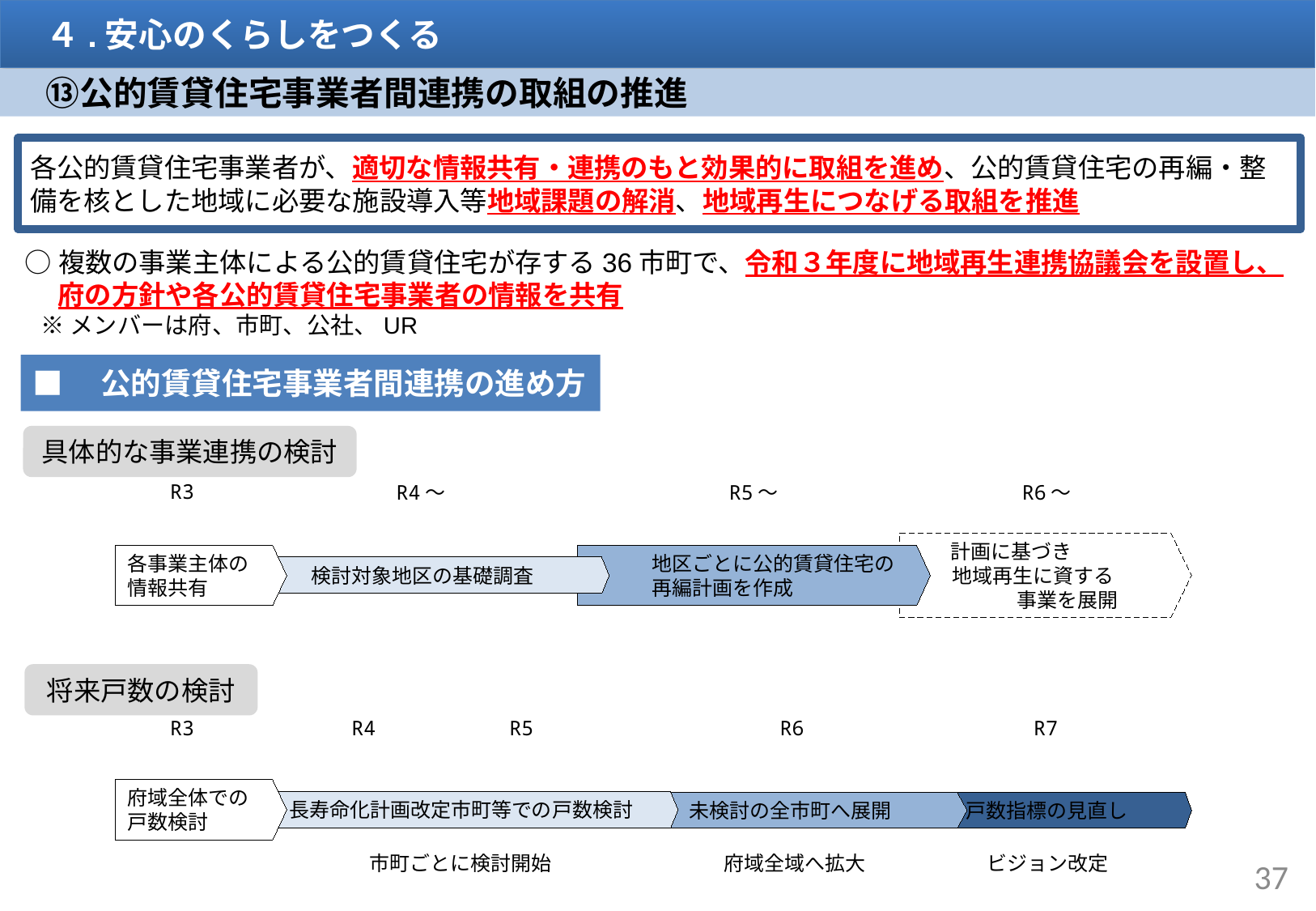

４.安心のくらしをつくる
　⑬公的賃貸住宅事業者間連携の取組の推進
各公的賃貸住宅事業者が、適切な情報共有・連携のもと効果的に取組を進め、公的賃貸住宅の再編・整備を核とした地域に必要な施設導入等地域課題の解消、地域再生につなげる取組を推進
○複数の事業主体による公的賃貸住宅が存する36市町で、令和３年度に地域再生連携協議会を設置し、
　 府の方針や各公的賃貸住宅事業者の情報を共有
   ※メンバーは府、市町、公社、UR
■　公的賃貸住宅事業者間連携の進め方
具体的な事業連携の検討
R3
R4～
R5～
R6～
各事業主体の
情報共有
　      検討対象地区の基礎調査
　　     地区ごとに公的賃貸住宅の
             再編計画を作成
   　計画に基づき
        地域再生に資する
　　　          事業を展開
将来戸数の検討
R3
R4
R5
R6
R7
府域全体での
戸数検討
　  長寿命化計画改定市町等での戸数検討
　  未検討の全市町へ展開
     戸数指標の見直し
市町ごとに検討開始
府域全域へ拡大
　ビジョン改定
37